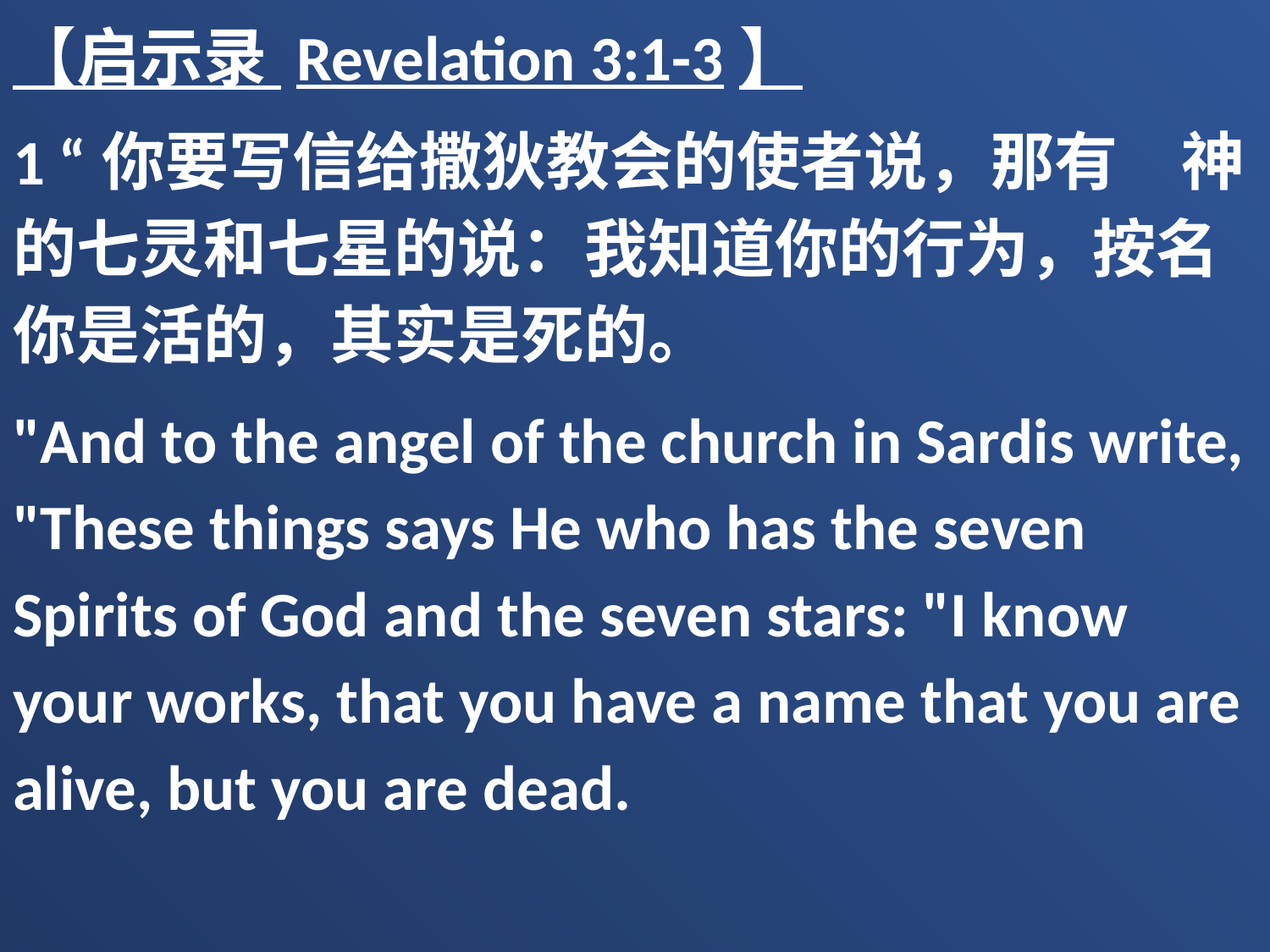

【启示录 Revelation 3:1-3】
1 “你要写信给撒狄教会的使者说，那有　神的七灵和七星的说：我知道你的行为，按名你是活的，其实是死的。
"And to the angel of the church in Sardis write, "These things says He who has the seven Spirits of God and the seven stars: "I know your works, that you have a name that you are alive, but you are dead.